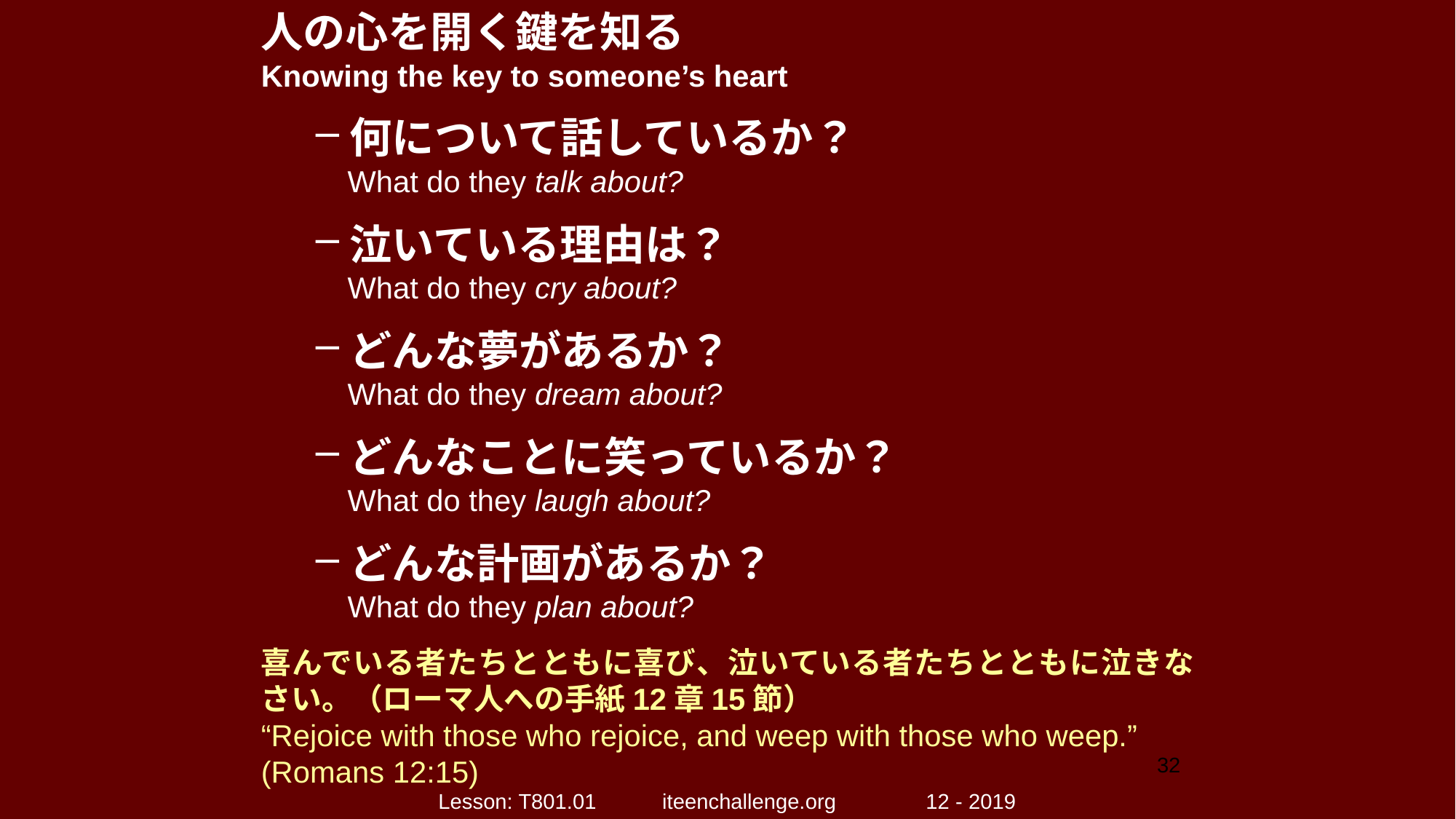

人の心を開く鍵を知る
Knowing the key to someone’s heart
何について話しているか？
What do they talk about?

泣いている理由は？
What do they cry about?

どんな夢があるか？
What do they dream about?

どんなことに笑っているか？
What do they laugh about?

どんな計画があるか？
What do they plan about?

喜んでいる者たちとともに喜び、泣いている者たちとともに泣きなさい。（ローマ人への手紙12章15節）
“Rejoice with those who rejoice, and weep with those who weep.” (Romans 12:15)
32
Lesson: T801.01           iteenchallenge.org               12 - 2019